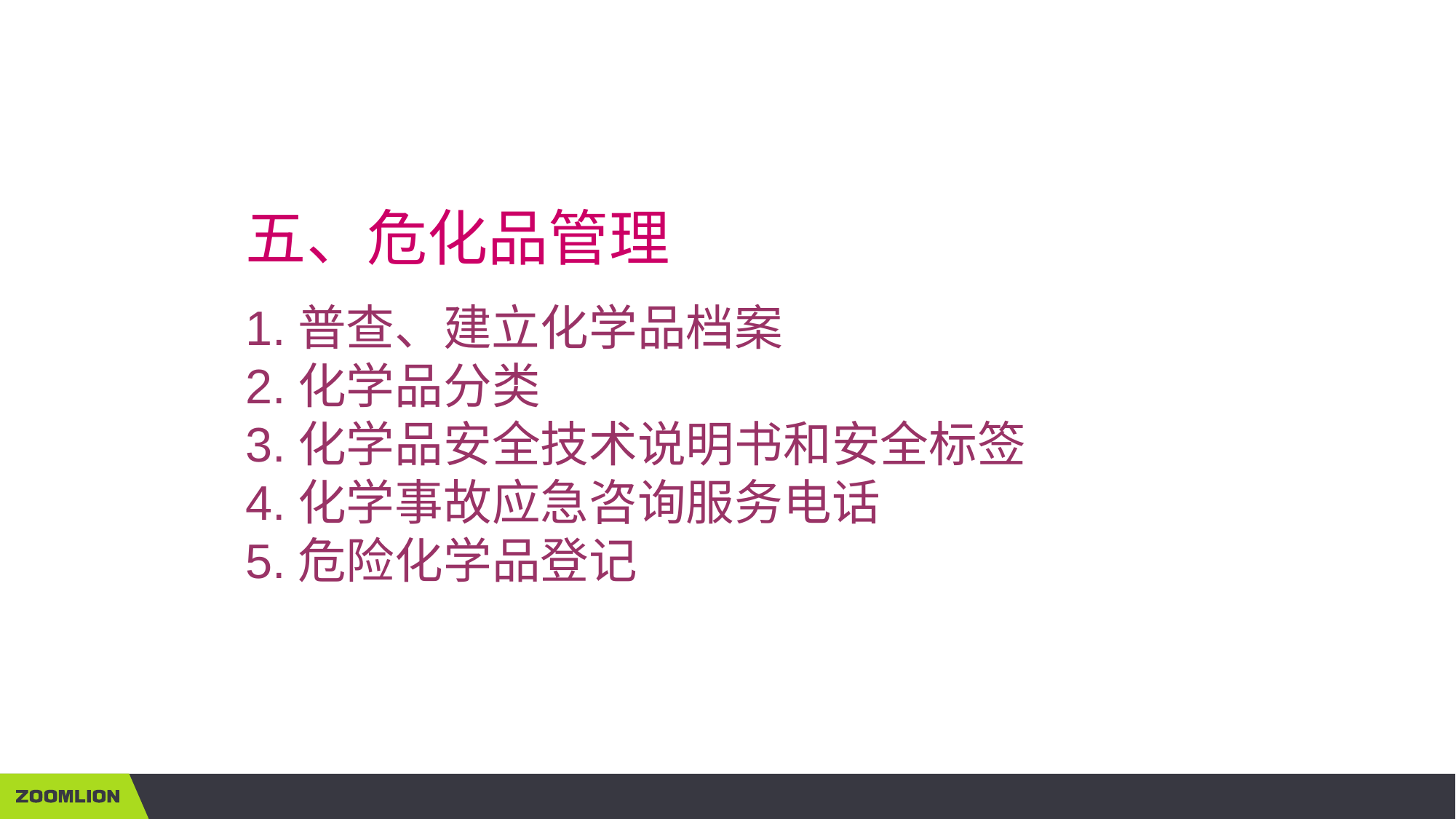

五、危化品管理
1.普查、建立化学品档案
2.化学品分类
3.化学品安全技术说明书和安全标签
4.化学事故应急咨询服务电话
5.危险化学品登记